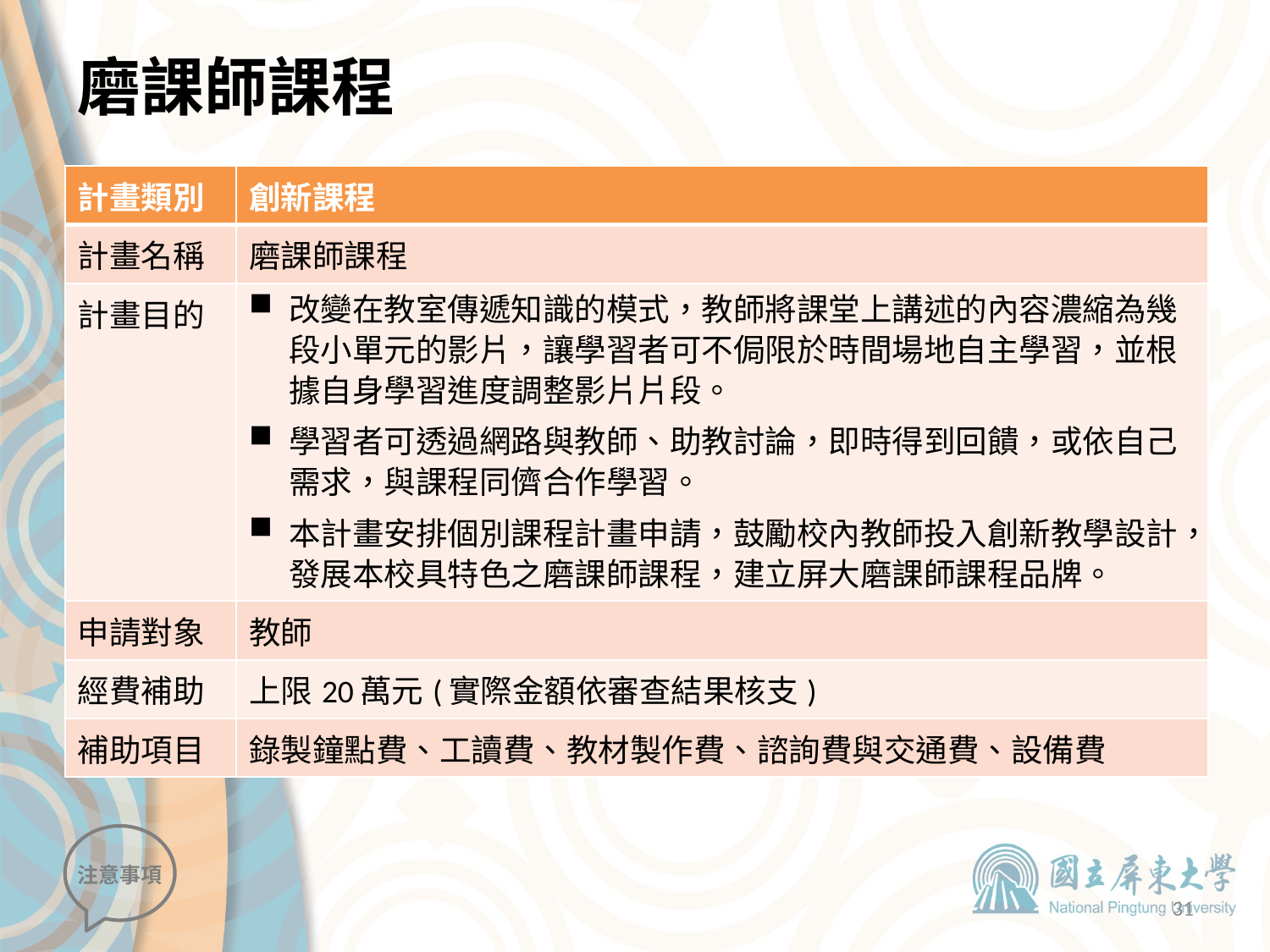

# 磨課師課程
| 計畫類別 | 創新課程 |
| --- | --- |
| 計畫名稱 | 磨課師課程 |
| 計畫目的 | 改變在教室傳遞知識的模式，教師將課堂上講述的內容濃縮為幾段小單元的影片，讓學習者可不侷限於時間場地自主學習，並根據自身學習進度調整影片片段。 學習者可透過網路與教師、助教討論，即時得到回饋，或依自己需求，與課程同儕合作學習。 本計畫安排個別課程計畫申請，鼓勵校內教師投入創新教學設計，發展本校具特色之磨課師課程，建立屏大磨課師課程品牌。 |
| 申請對象 | 教師 |
| 經費補助 | 上限20萬元(實際金額依審查結果核支) |
| 補助項目 | 錄製鐘點費、工讀費、教材製作費、諮詢費與交通費、設備費 |

注意事項
31